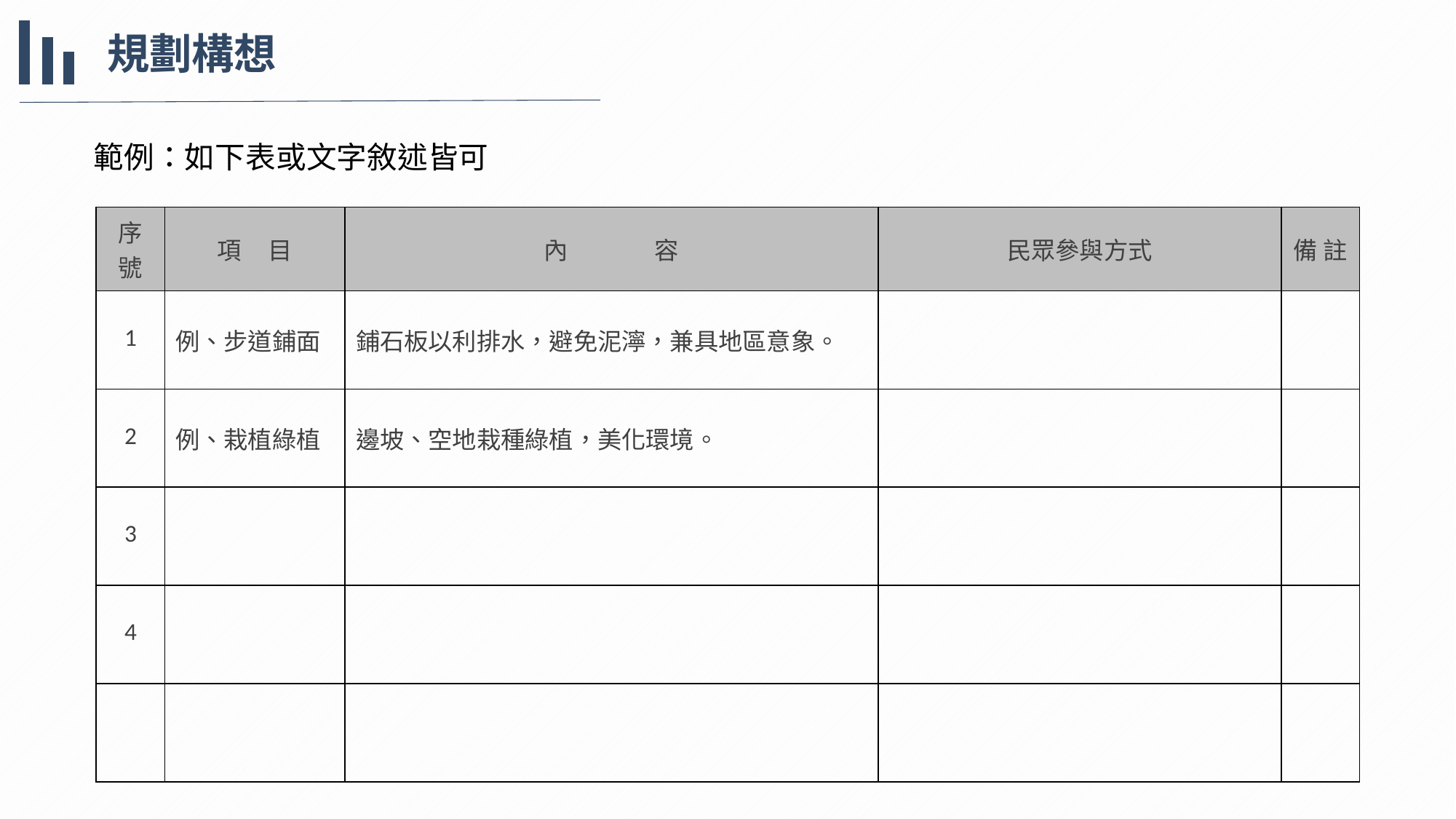

規劃構想

範例：如下表或文字敘述皆可
| 序號 | 項 目 | 內 容 | 民眾參與方式 | 備 註 |
| --- | --- | --- | --- | --- |
| 1 | 例、步道鋪面 | 鋪石板以利排水，避免泥濘，兼具地區意象。 |  |  |
| 2 | 例、栽植綠植 | 邊坡、空地栽種綠植，美化環境。 |  |  |
| 3 |  |  |  |  |
| 4 |  |  |  |  |
|  |  |  |  |  |